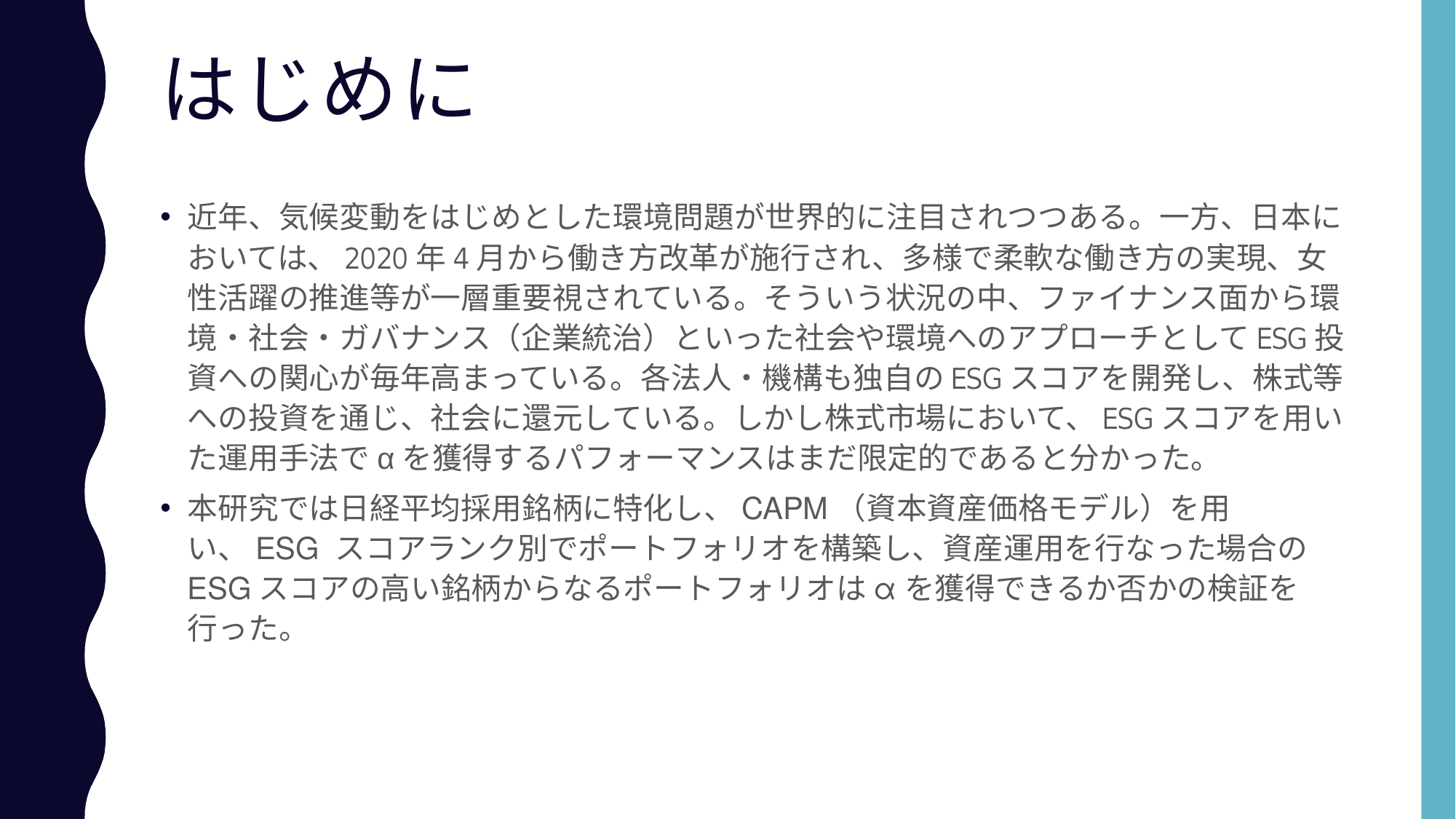

# はじめに
近年、気候変動をはじめとした環境問題が世界的に注目されつつある。一方、日本においては、2020年4月から働き方改革が施行され、多様で柔軟な働き方の実現、女性活躍の推進等が一層重要視されている。そういう状況の中、ファイナンス面から環境・社会・ガバナンス（企業統治）といった社会や環境へのアプローチとしてESG投資への関心が毎年高まっている。各法人・機構も独自のESGスコアを開発し、株式等への投資を通じ、社会に還元している。しかし株式市場において、ESGスコアを用いた運用手法でαを獲得するパフォーマンスはまだ限定的であると分かった。
本研究では日経平均採用銘柄に特化し、CAPM（資本資産価格モデル）を用い、ESG スコアランク別でポートフォリオを構築し、資産運用を行なった場合のESGスコアの高い銘柄からなるポートフォリオはαを獲得できるか否かの検証を行った。